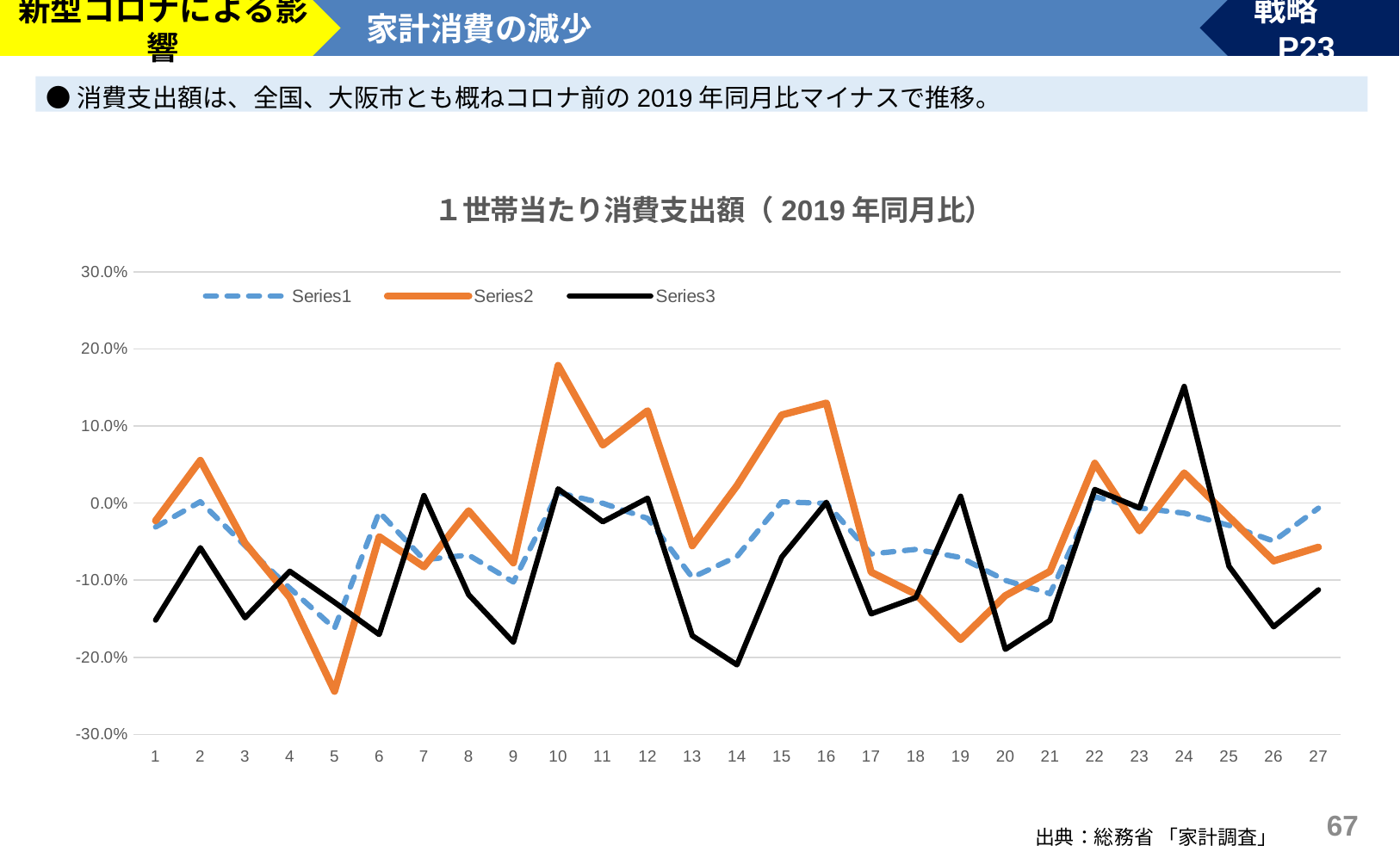

新型コロナによる影響
家計消費の減少
戦略　P23
●消費支出額は、全国、大阪市とも概ねコロナ前の2019年同月比マイナスで推移。

### Chart: １世帯当たり消費支出額（2019年同月比）

| Category |  |  |  |
|---|---|---|---|
67
出典：総務省 「家計調査」